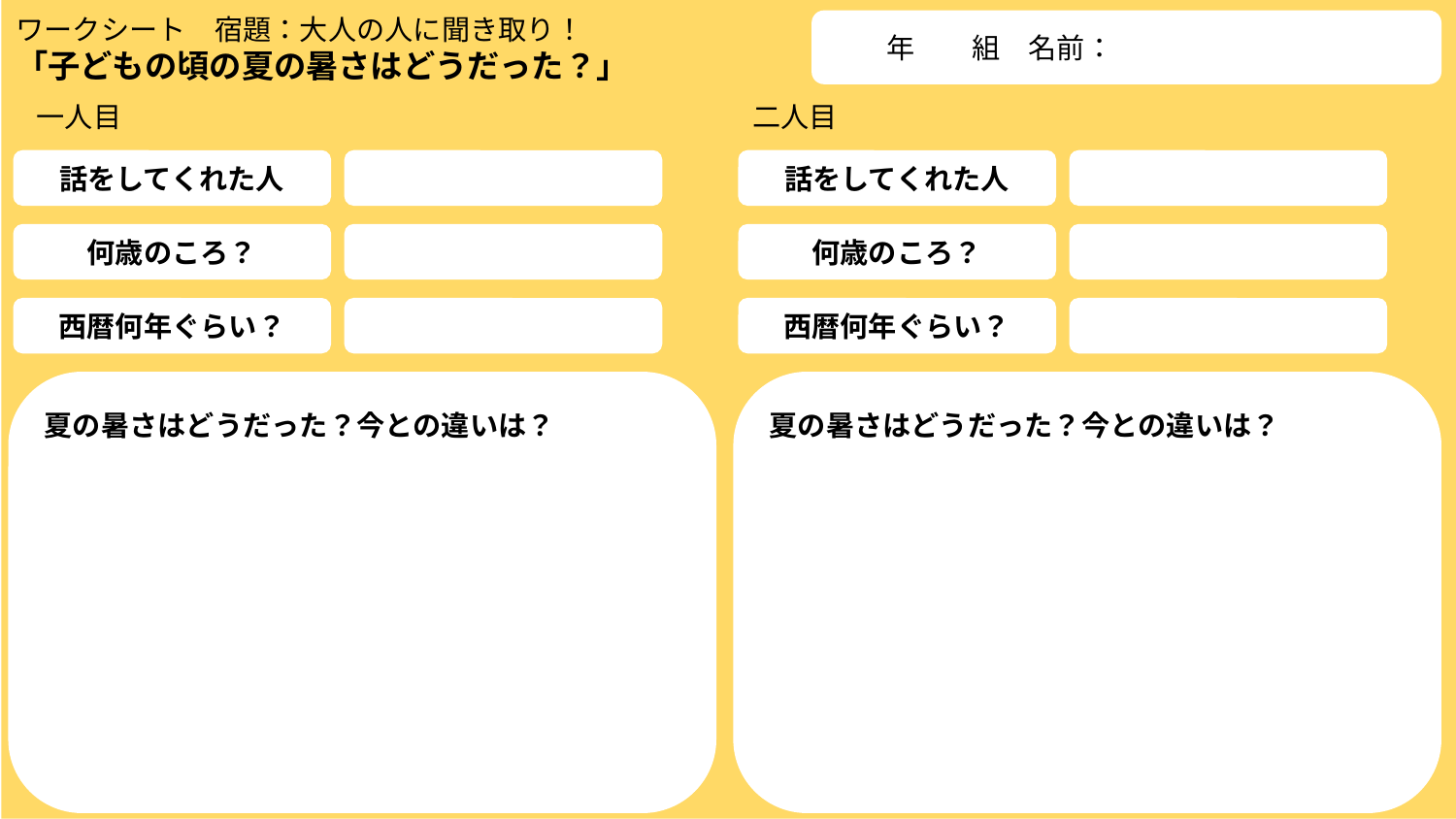

ワークシート　宿題：大人の人に聞き取り！
「子どもの頃の夏の暑さはどうだった？」
　　年　　組　名前：
一人目
二人目
話をしてくれた人

話をしてくれた人

何歳のころ？

何歳のころ？

西暦何年ぐらい？

西暦何年ぐらい？

夏の暑さはどうだった？今との違いは？
夏の暑さはどうだった？今との違いは？